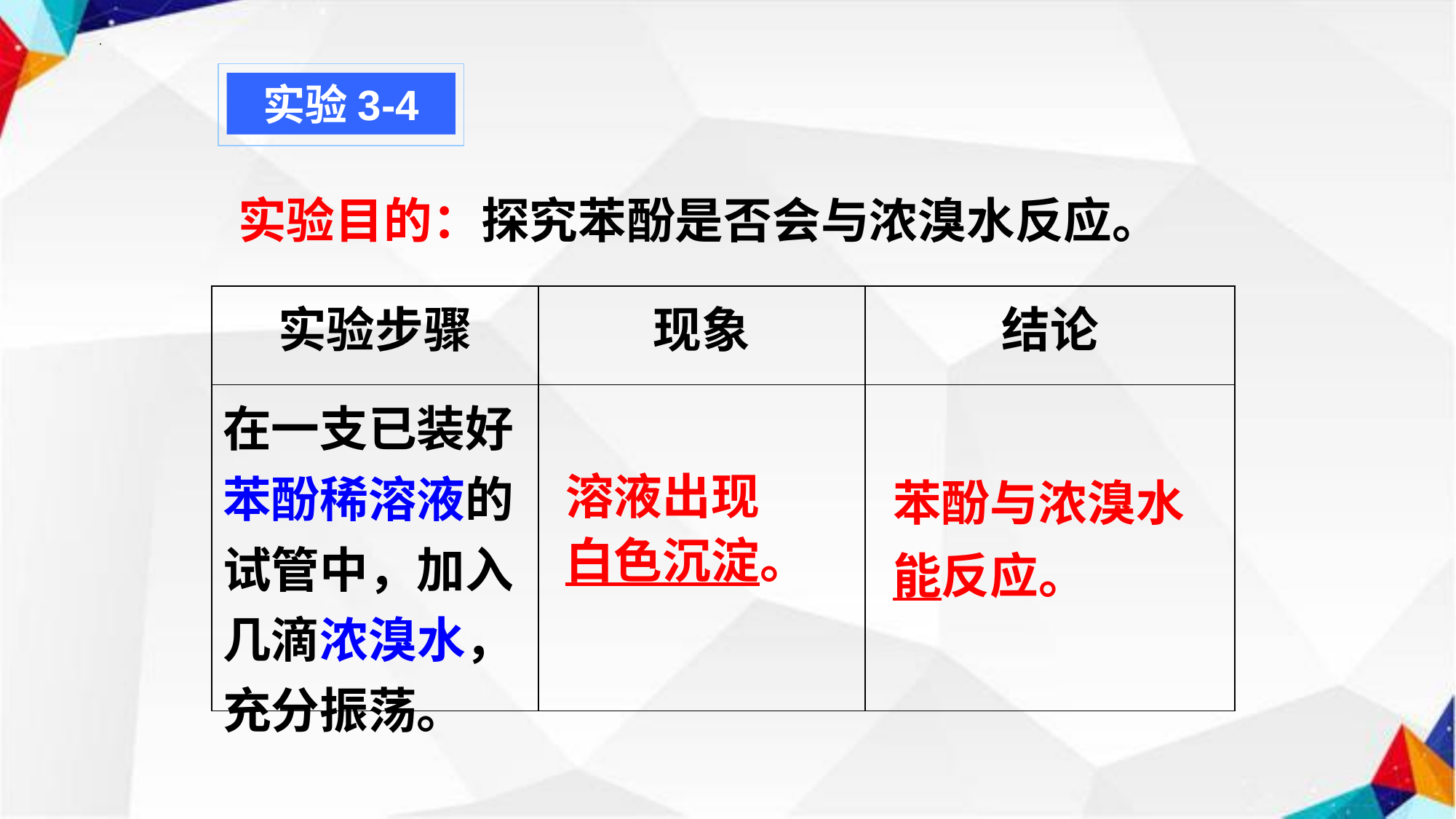

实验3-4
实验目的：探究苯酚是否会与浓溴水反应。
| 实验步骤 | 现象 | 结论 |
| --- | --- | --- |
| 在一支已装好苯酚稀溶液的试管中，加入 几滴浓溴水，充分振荡。 |  |  |
苯酚与浓溴水能反应。
溶液出现
白色沉淀。